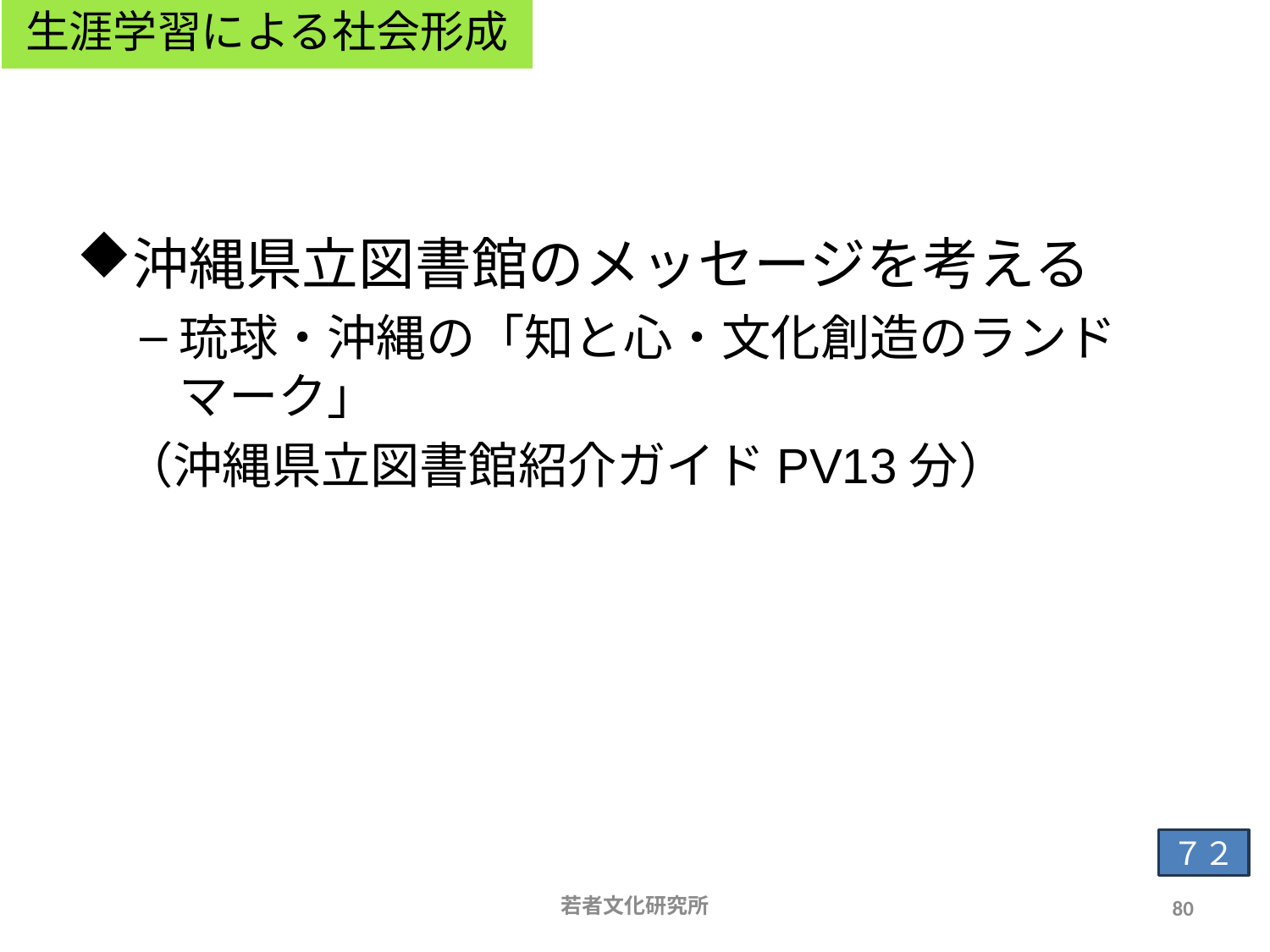

生涯学習による社会形成
# 地域とつながる
沖縄県立図書館のメッセージを考える
琉球・沖縄の「知と心・文化創造のランドマーク」
（沖縄県立図書館紹介ガイドPV13分）

７２
若者文化研究所
80